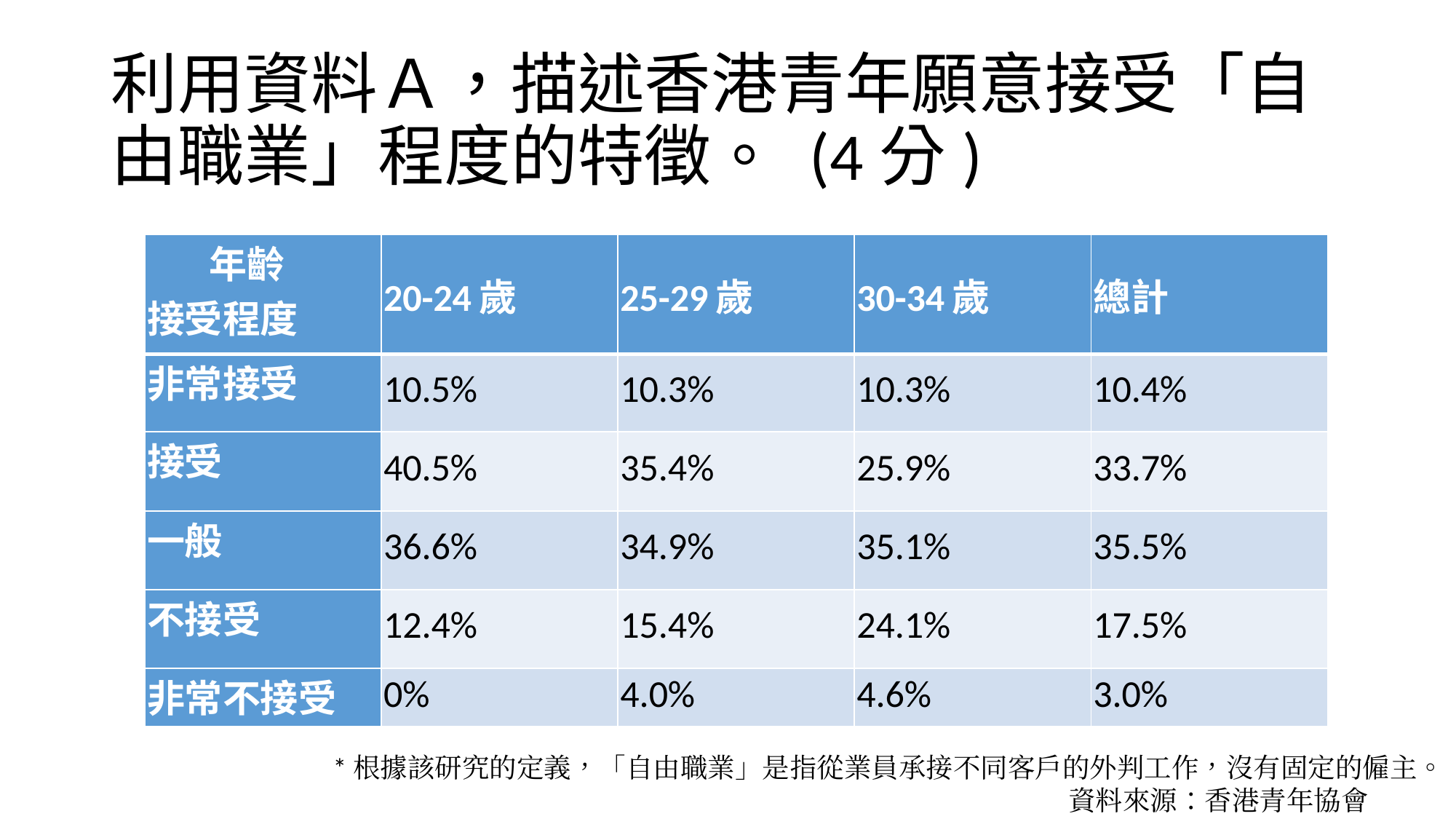

# 利用資料Ａ，描述香港青年願意接受「自由職業」程度的特徵。 (4分)
| 年齡 接受程度 | 20-24歲 | 25-29歲 | 30-34歲 | 總計 |
| --- | --- | --- | --- | --- |
| 非常接受 | 10.5% | 10.3% | 10.3% | 10.4% |
| 接受 | 40.5% | 35.4% | 25.9% | 33.7% |
| 一般 | 36.6% | 34.9% | 35.1% | 35.5% |
| 不接受 | 12.4% | 15.4% | 24.1% | 17.5% |
| 非常不接受 | 0% | 4.0% | 4.6% | 3.0% |
*根據該研究的定義，「自由職業」是指從業員承接不同客戶的外判工作，沒有固定的僱主。
資料來源：香港青年協會